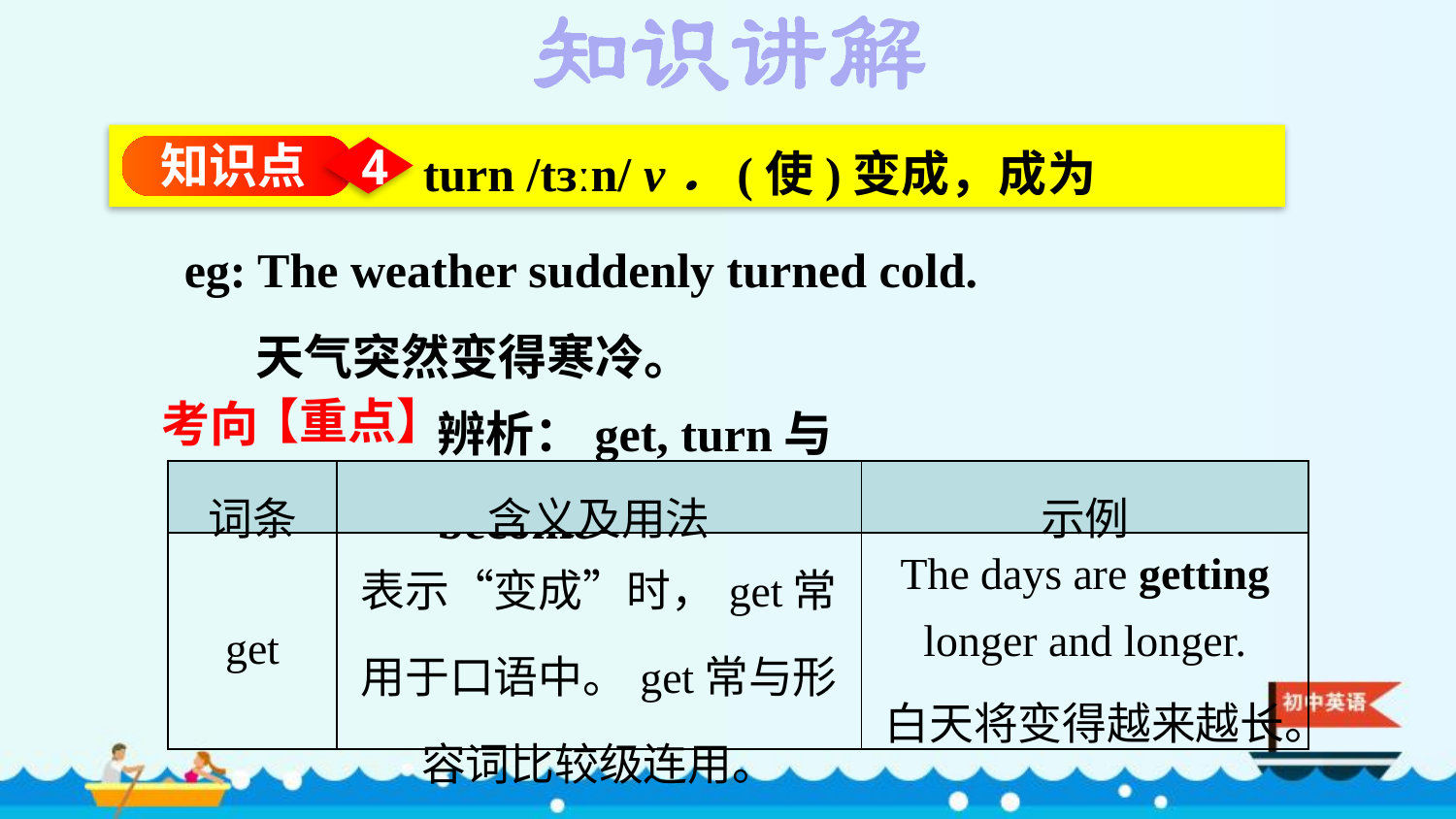

turn /tɜːn/ v．(使)变成，成为

知识点

4
eg: The weather suddenly turned cold.
天气突然变得寒冷。
辨析：get, turn与become
考向
【重点】
| 词条 | 含义及用法 | 示例 |
| --- | --- | --- |
| get | 表示“变成”时，get常用于口语中。get常与形容词比较级连用。 | The days are getting longer and longer. 白天将变得越来越长。 |